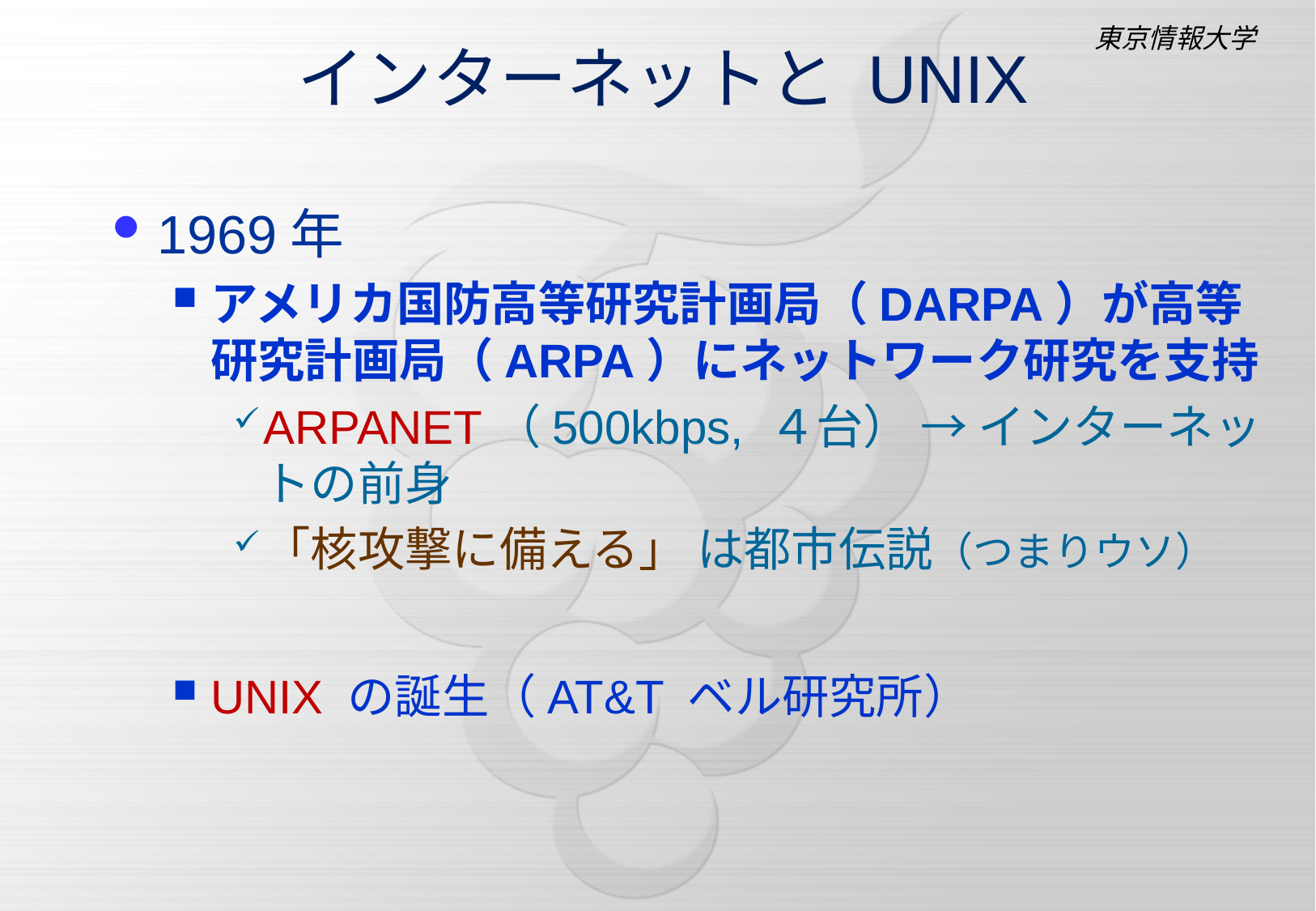

# インターネットと UNIX
1969年
アメリカ国防高等研究計画局（DARPA）が高等研究計画局（ARPA）にネットワーク研究を支持
ARPANET（500kbps, ４台） → インターネットの前身
「核攻撃に備える」 は都市伝説（つまりウソ）

UNIX の誕生（AT&T ベル研究所）